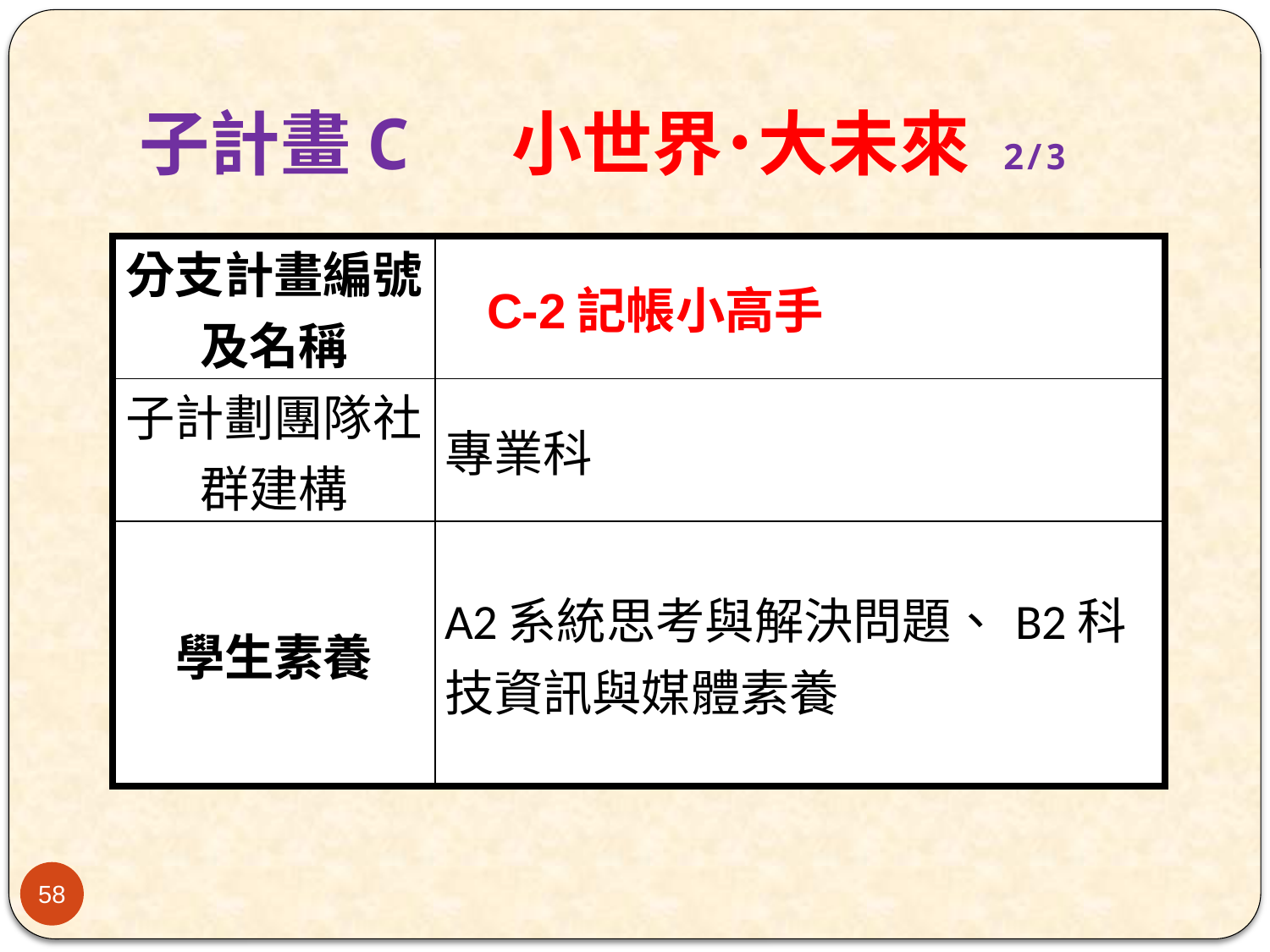

# 子計畫C  小世界˙大未來 2/3
| 分支計畫編號及名稱 | C-2記帳小高手 |
| --- | --- |
| 子計劃團隊社群建構 | 專業科 |
| 學生素養 | A2系統思考與解決問題、B2科技資訊與媒體素養 |
58